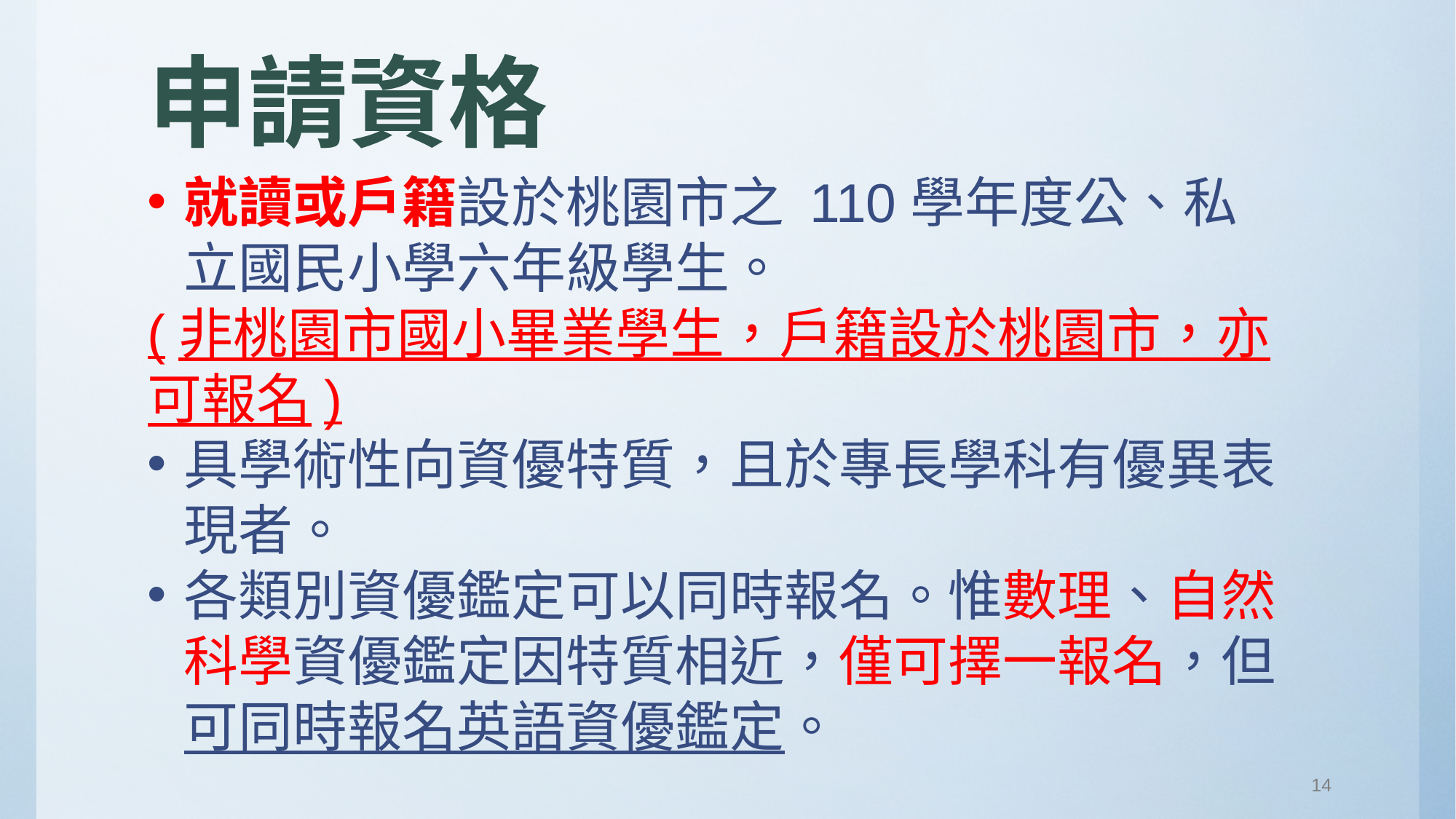

# 申請資格
就讀或戶籍設於桃園市之 110學年度公、私立國民小學六年級學生。
(非桃園市國小畢業學生，戶籍設於桃園市，亦可報名)
具學術性向資優特質，且於專長學科有優異表現者。
各類別資優鑑定可以同時報名。惟數理、自然科學資優鑑定因特質相近，僅可擇一報名，但可同時報名英語資優鑑定。
14